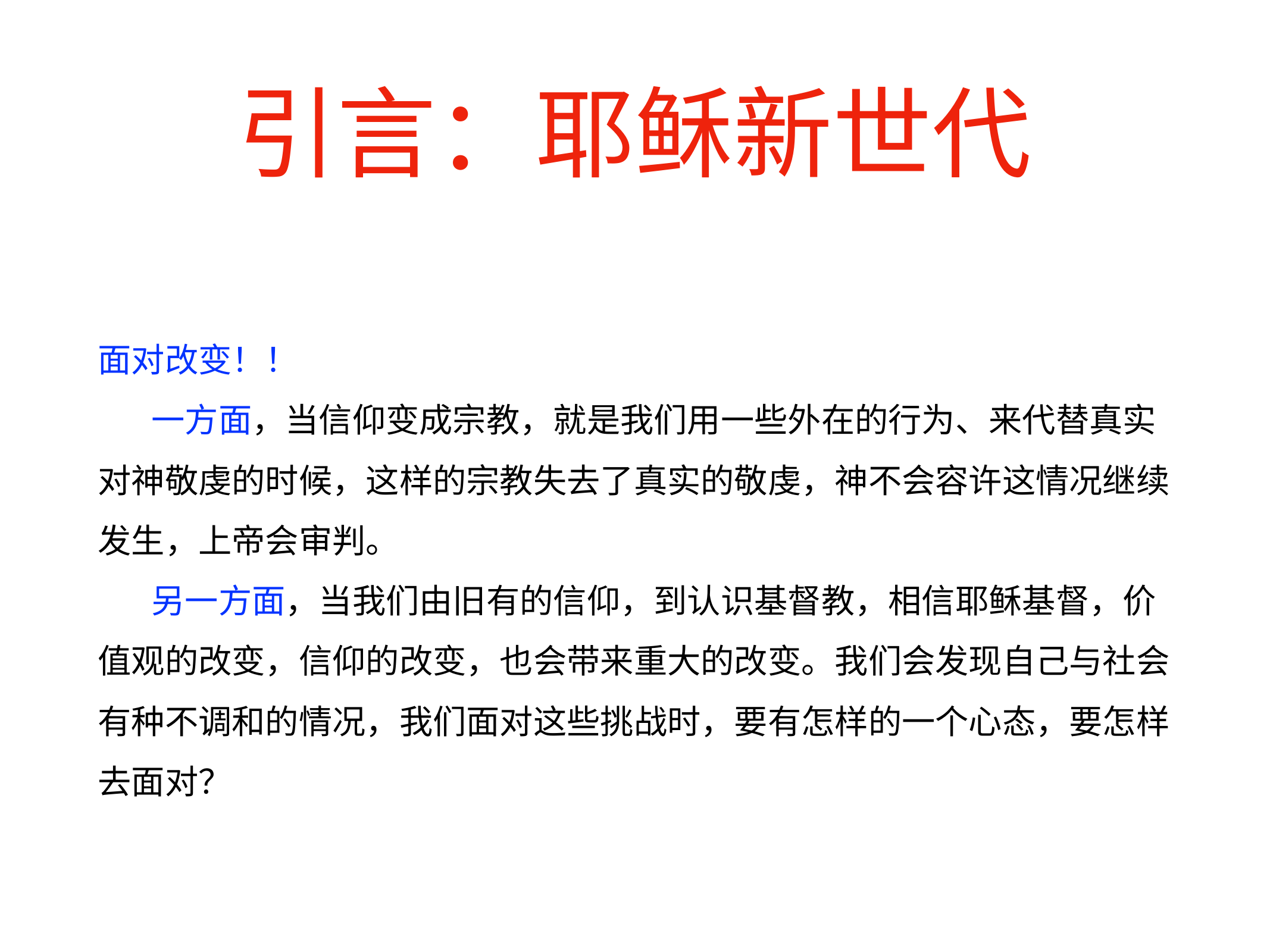

# 引言：耶稣新世代
面对改变！！
一方面，当信仰变成宗教，就是我们用一些外在的行为、来代替真实对神敬虔的时候，这样的宗教失去了真实的敬虔，神不会容许这情况继续发生，上帝会审判。
另一方面，当我们由旧有的信仰，到认识基督教，相信耶稣基督，价值观的改变，信仰的改变，也会带来重大的改变。我们会发现自己与社会有种不调和的情况，我们面对这些挑战时，要有怎样的一个心态，要怎样去面对？